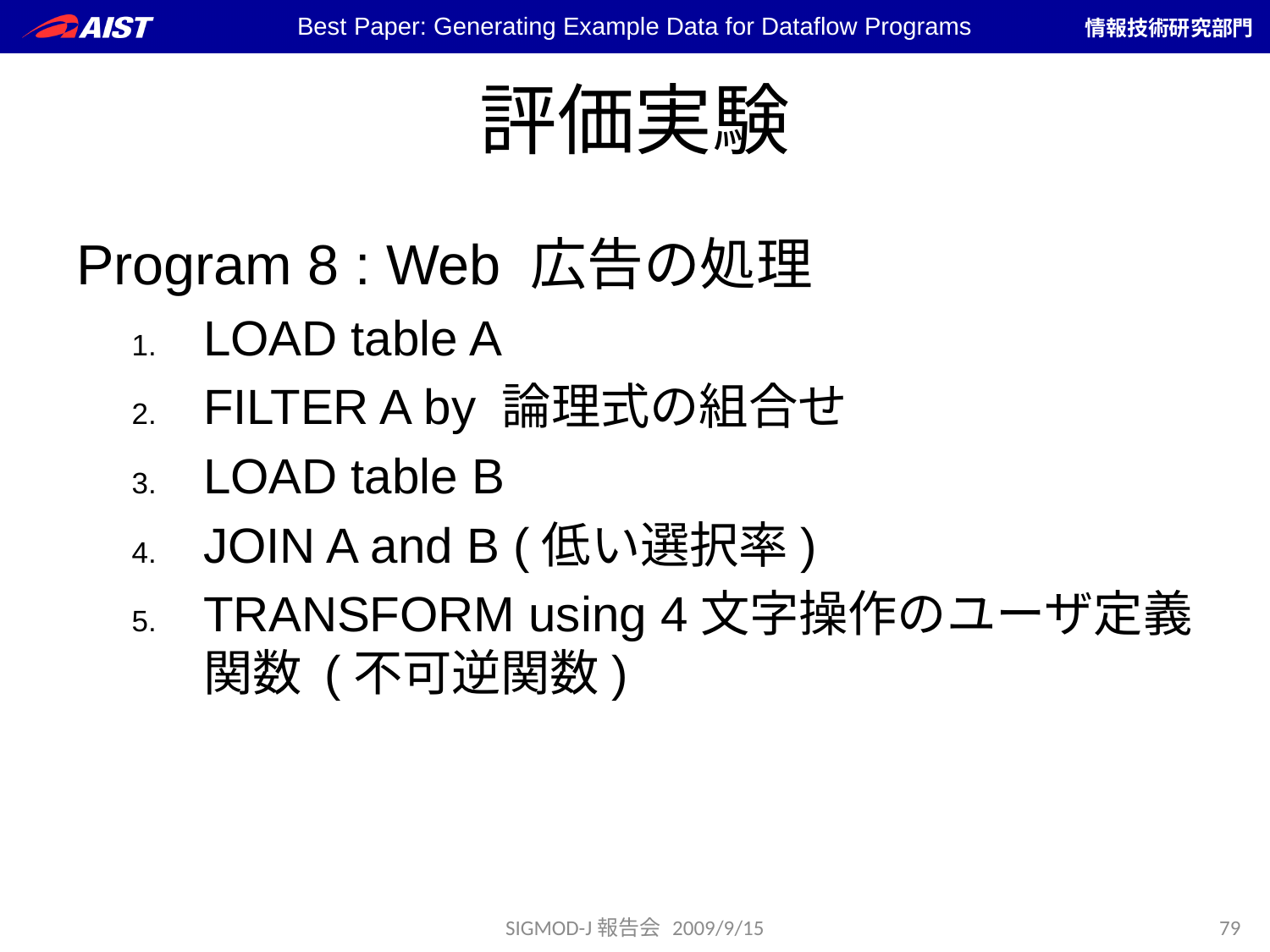

Best Paper: Generating Example Data for Dataflow Programs
# 評価実験
Program 8 : Web 広告の処理
LOAD table A
FILTER A by 論理式の組合せ
LOAD table B
JOIN A and B (低い選択率)
TRANSFORM using 4文字操作のユーザ定義関数 (不可逆関数)

SIGMOD-J報告会 2009/9/15
79